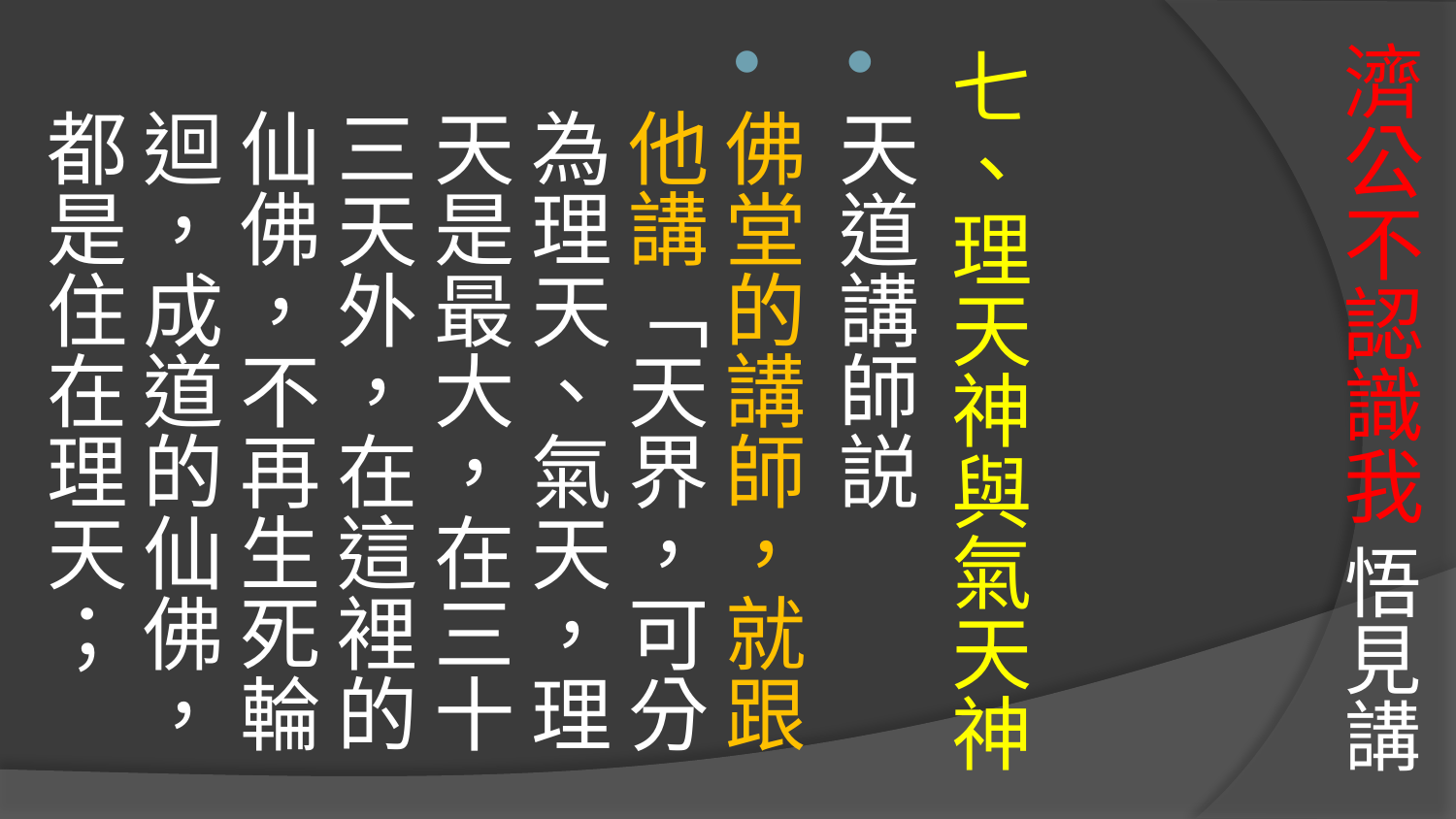

# 濟公不認識我 悟見講
七、理天神與氣天神
天道講師説
佛堂的講師，就跟他講「天界，可分為理天、氣天，理天是最大，在三十三天外，在這裡的仙佛，不再生死輪迴，成道的仙佛，都是住在理天；